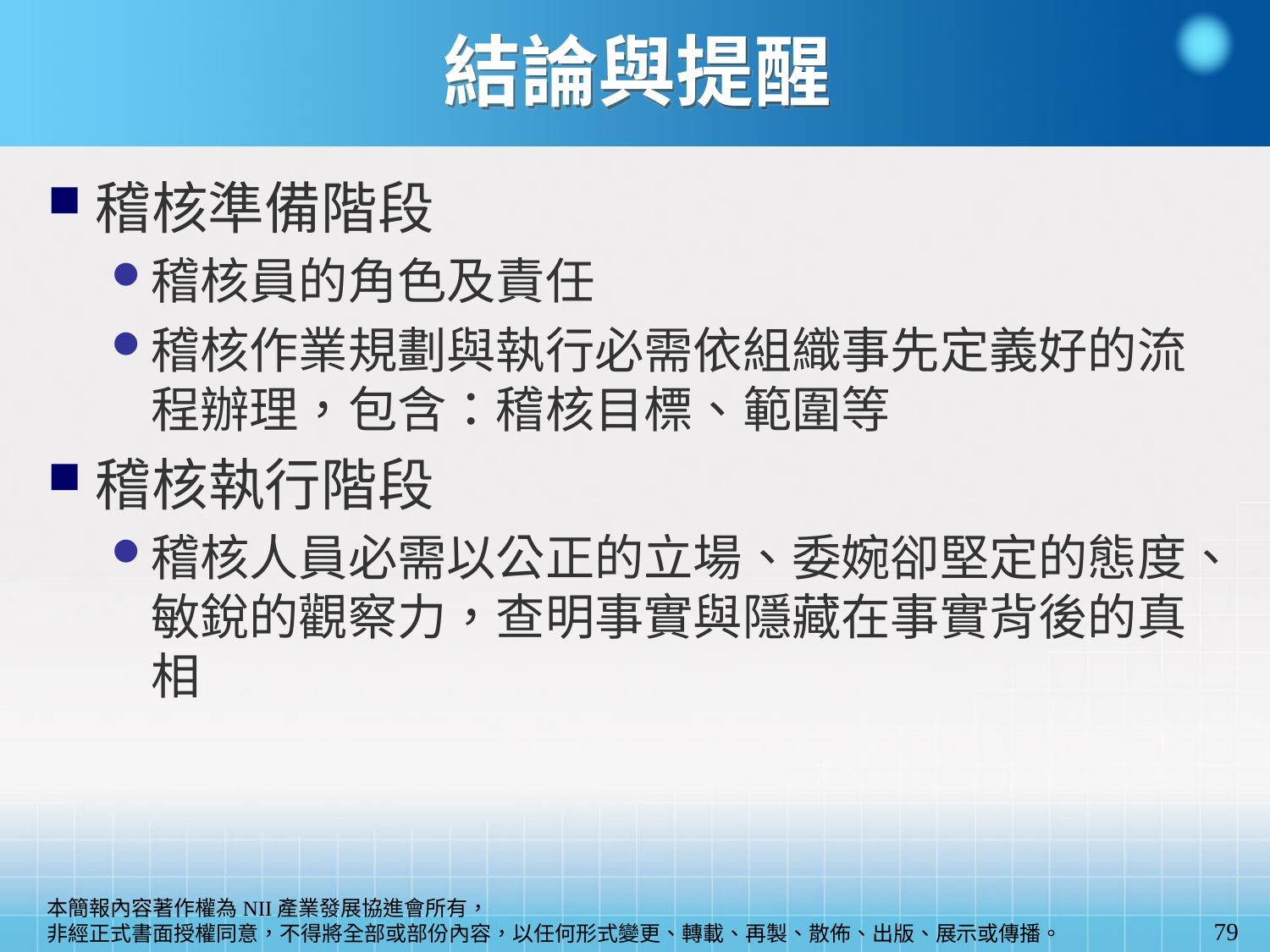

結論與提醒
稽核準備階段
稽核員的角色及責任
稽核作業規劃與執行必需依組織事先定義好的流程辦理，包含：稽核目標、範圍等
稽核執行階段
稽核人員必需以公正的立場、委婉卻堅定的態度、敏銳的觀察力，查明事實與隱藏在事實背後的真相
79